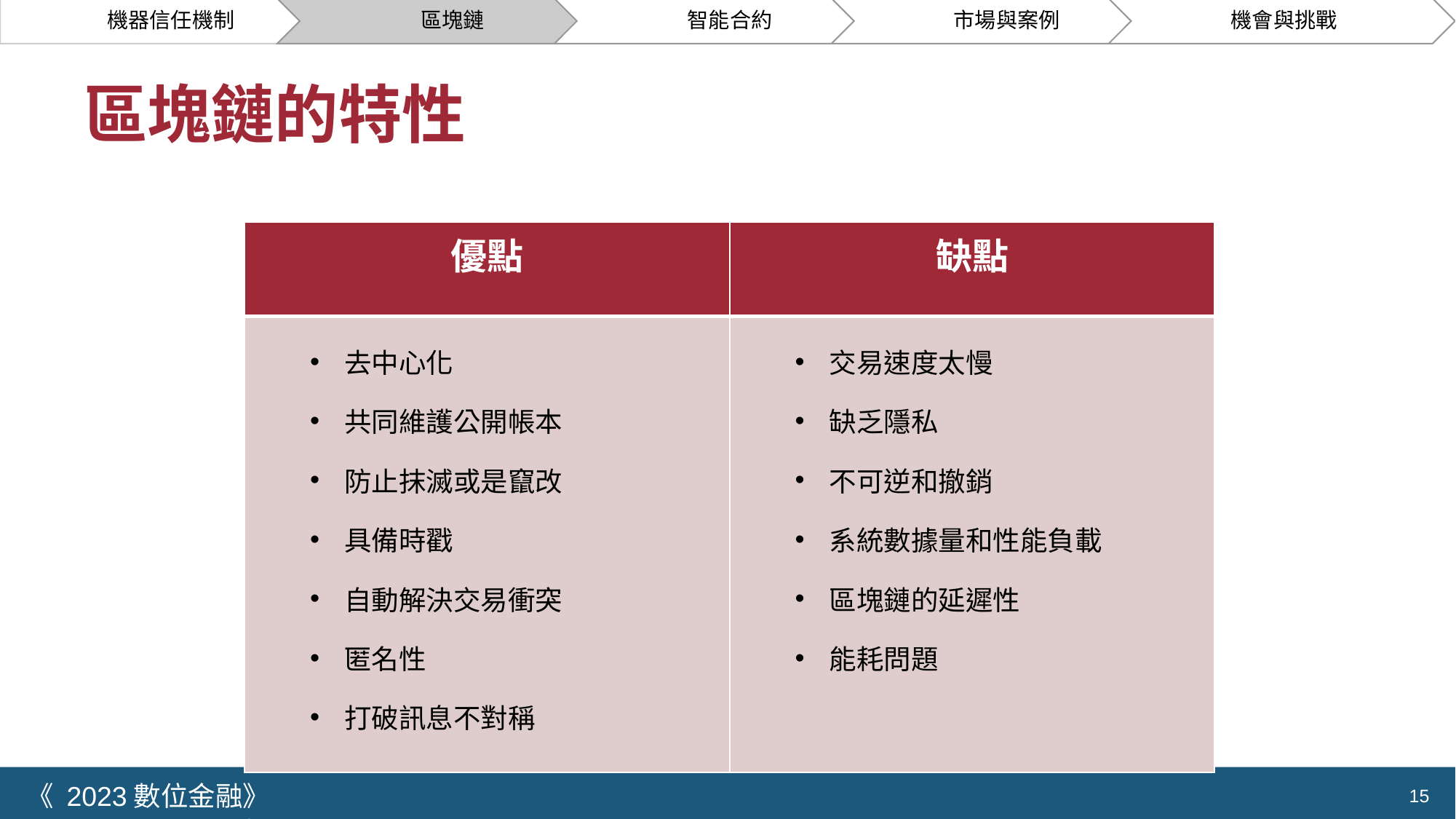

機器信任機制
區塊鏈
智能合約
市場與案例
機會與挑戰
# 區塊鏈的特性
| 優點 | 缺點 |
| --- | --- |
| 去中心化 共同維護公開帳本 防止抹滅或是竄改 具備時戳 自動解決交易衝突 匿名性 打破訊息不對稱 | 交易速度太慢 缺乏隱私 不可逆和撤銷 系統數據量和性能負載 區塊鏈的延遲性 能耗問題 |
《 2023數位金融》                                                                                                                                            	NYCU.IIM.IEBI Lab
15